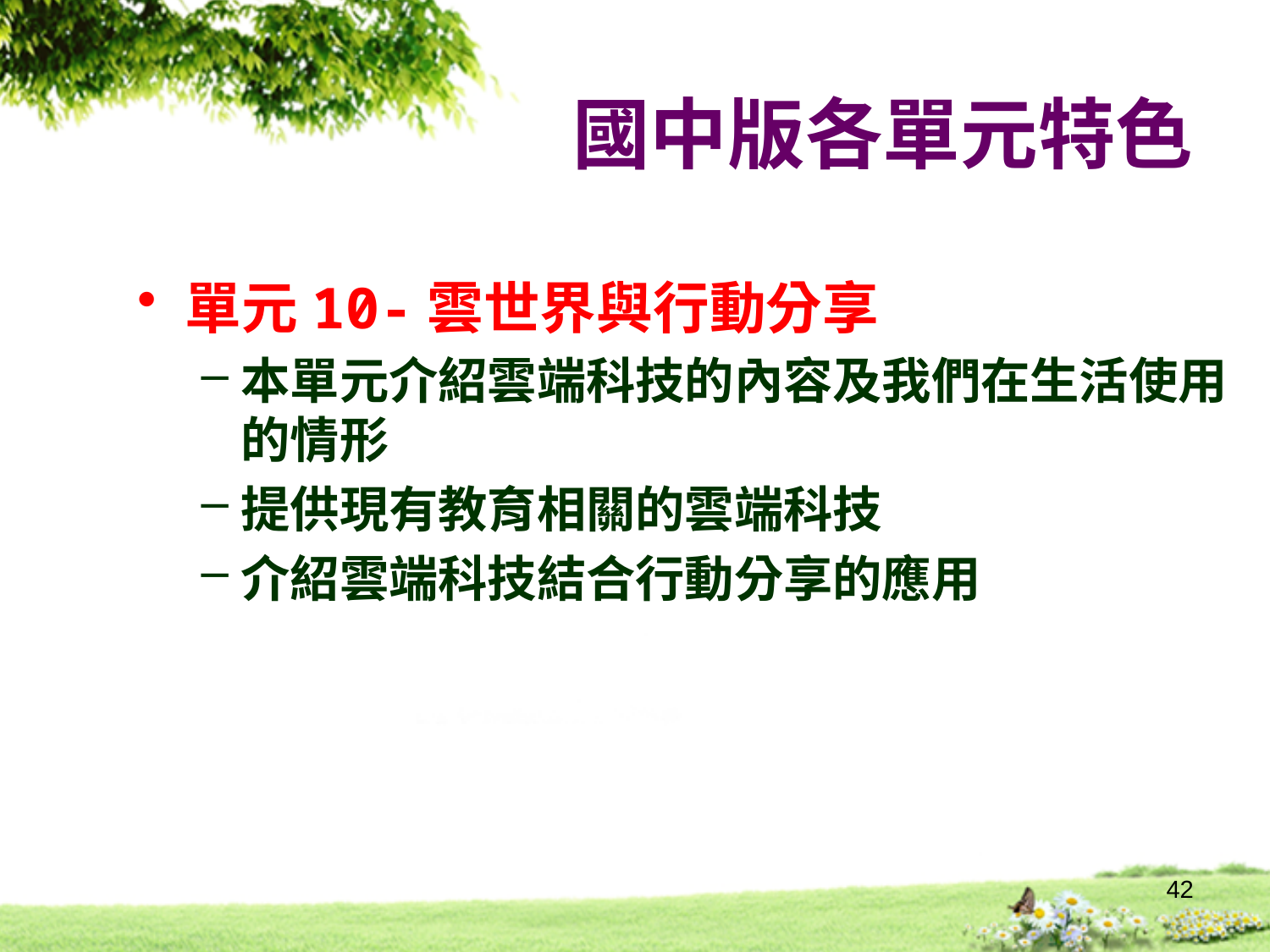

# 國中版各單元特色
單元10-雲世界與行動分享
本單元介紹雲端科技的內容及我們在生活使用的情形
提供現有教育相關的雲端科技
介紹雲端科技結合行動分享的應用

42